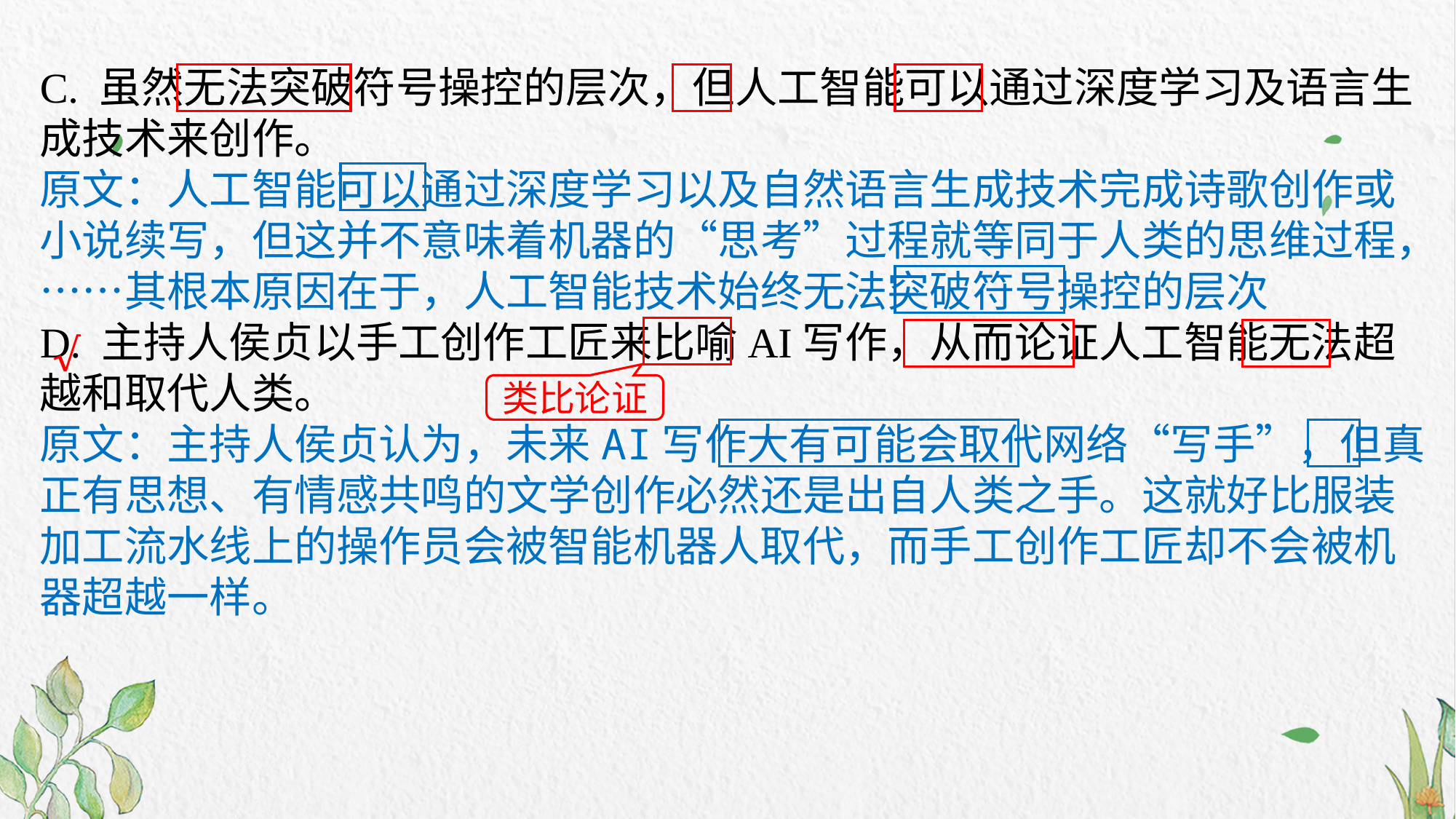

C. 虽然无法突破符号操控的层次，但人工智能可以通过深度学习及语言生成技术来创作。
原文：人工智能可以通过深度学习以及自然语言生成技术完成诗歌创作或小说续写，但这并不意味着机器的“思考”过程就等同于人类的思维过程，……其根本原因在于，人工智能技术始终无法突破符号操控的层次
D. 主持人侯贞以手工创作工匠来比喻AI写作，从而论证人工智能无法超越和取代人类。
原文：主持人侯贞认为，未来AI写作大有可能会取代网络“写手”，但真正有思想、有情感共鸣的文学创作必然还是出自人类之手。这就好比服装加工流水线上的操作员会被智能机器人取代，而手工创作工匠却不会被机器超越一样。

√

类比论证